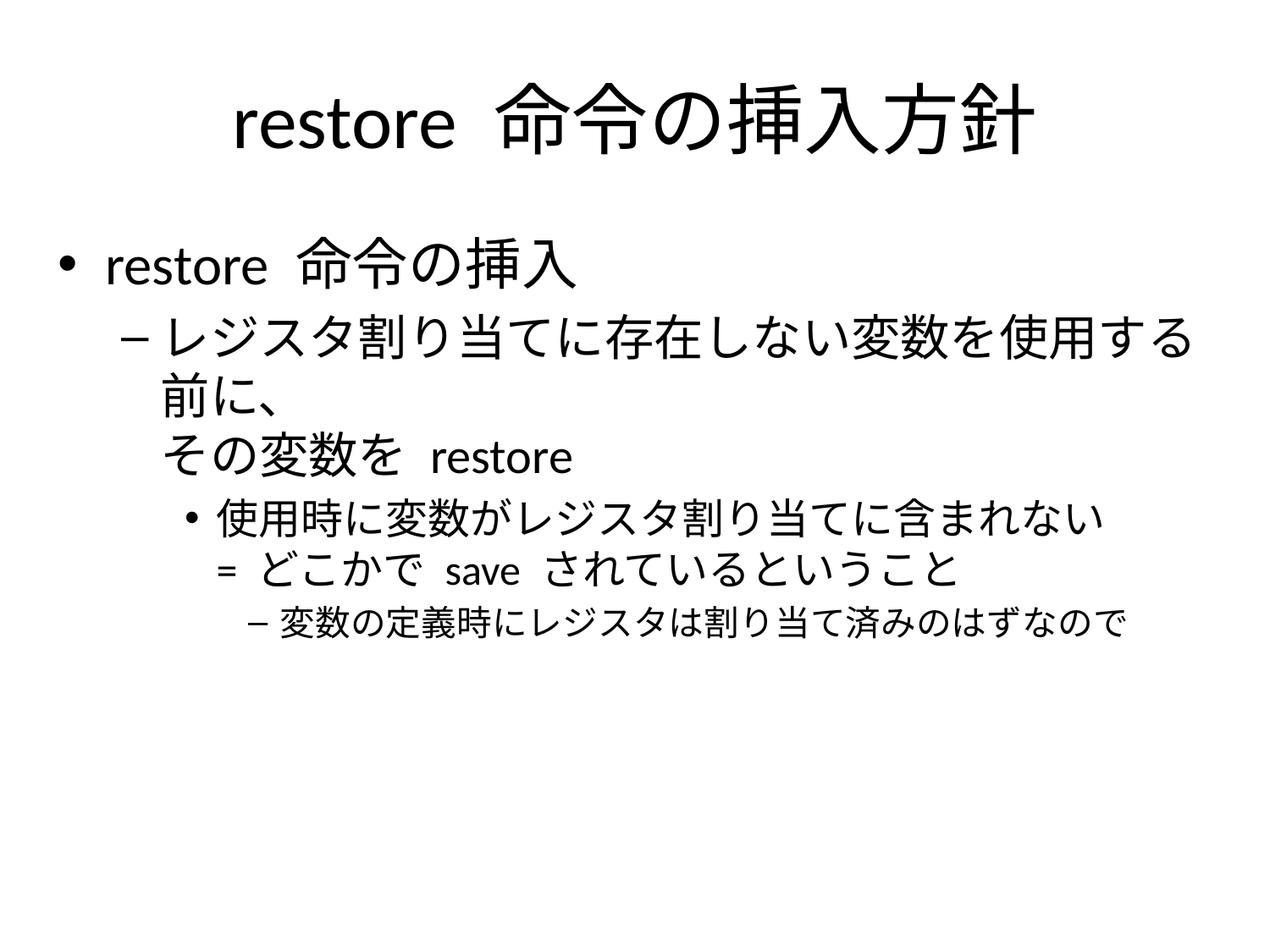

# restore 命令の挿入方針
restore 命令の挿入
レジスタ割り当てに存在しない変数を使用する前に、
その変数を restore
使用時に変数がレジスタ割り当てに含まれない
= どこかで save されているということ
変数の定義時にレジスタは割り当て済みのはずなので